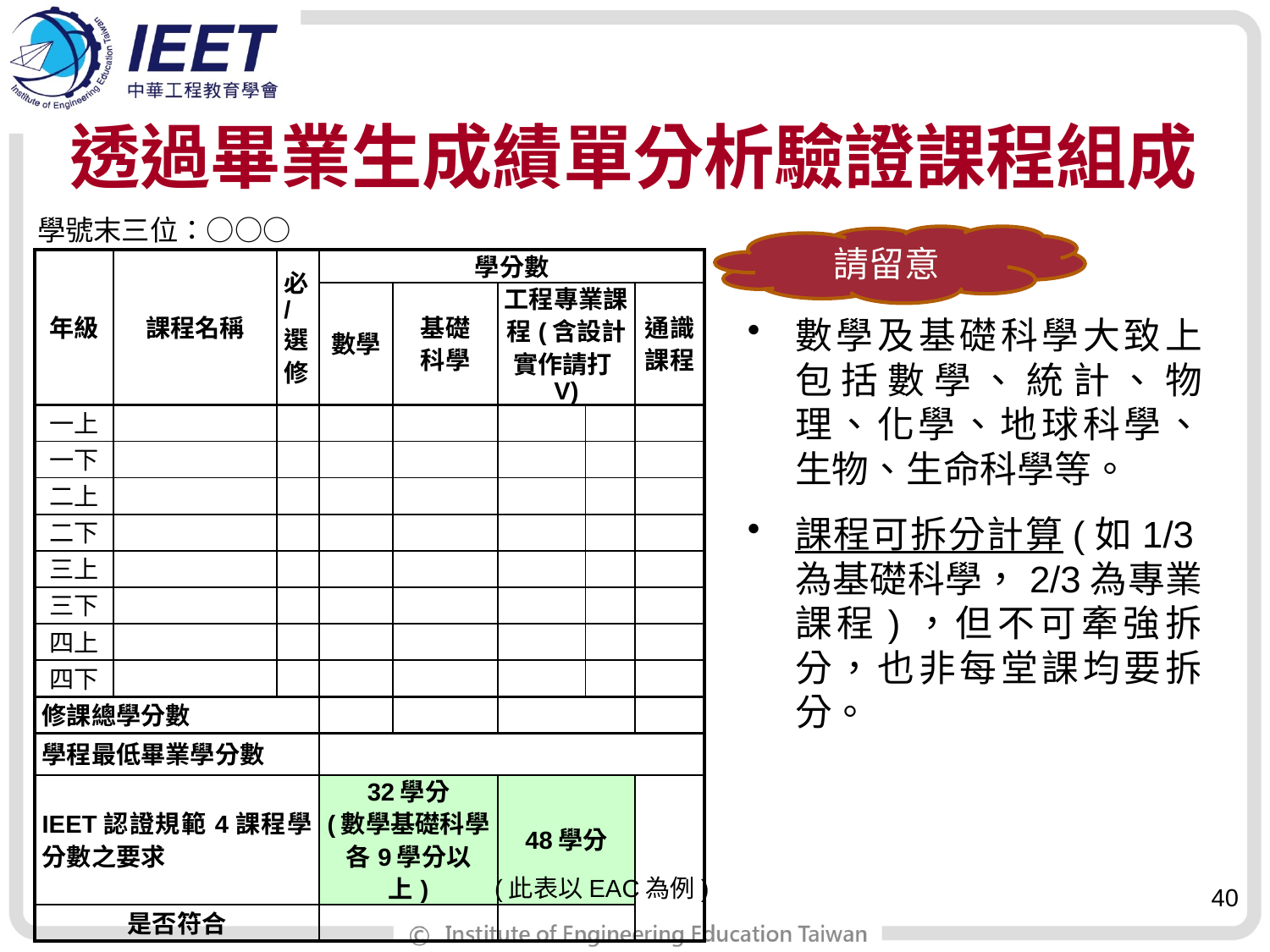

# 透過畢業生成績單分析驗證課程組成
學號末三位：○○○
請留意
| 年級 | 課程名稱 | 必/選修 | 學分數 |  |  |  |  |
| --- | --- | --- | --- | --- | --- | --- | --- |
|  |  |  | 數學 | 基礎 科學 | 工程專業課程(含設計實作請打V) |  | 通識課程 |
| 一上 |  |  |  |  |  |  |  |
| 一下 |  |  |  |  |  |  |  |
| 二上 |  |  |  |  |  |  |  |
| 二下 |  |  |  |  |  |  |  |
| 三上 |  |  |  |  |  |  |  |
| 三下 |  |  |  |  |  |  |  |
| 四上 |  |  |  |  |  |  |  |
| 四下 |  |  |  |  |  |  |  |
| 修課總學分數 |  |  |  |  |  |  |  |
| 學程最低畢業學分數 |  |  |  |  |  |  |  |
| IEET認證規範4課程學分數之要求 |  |  | 32學分 (數學基礎科學各9學分以上) |  | 48學分 |  |  |
| 是否符合 |  |  |  |  |  |  |  |
數學及基礎科學大致上包括數學、統計、物理、化學、地球科學、生物、生命科學等。
課程可拆分計算(如1/3為基礎科學，2/3為專業課程)，但不可牽強拆分，也非每堂課均要拆分。
(此表以EAC為例)
40